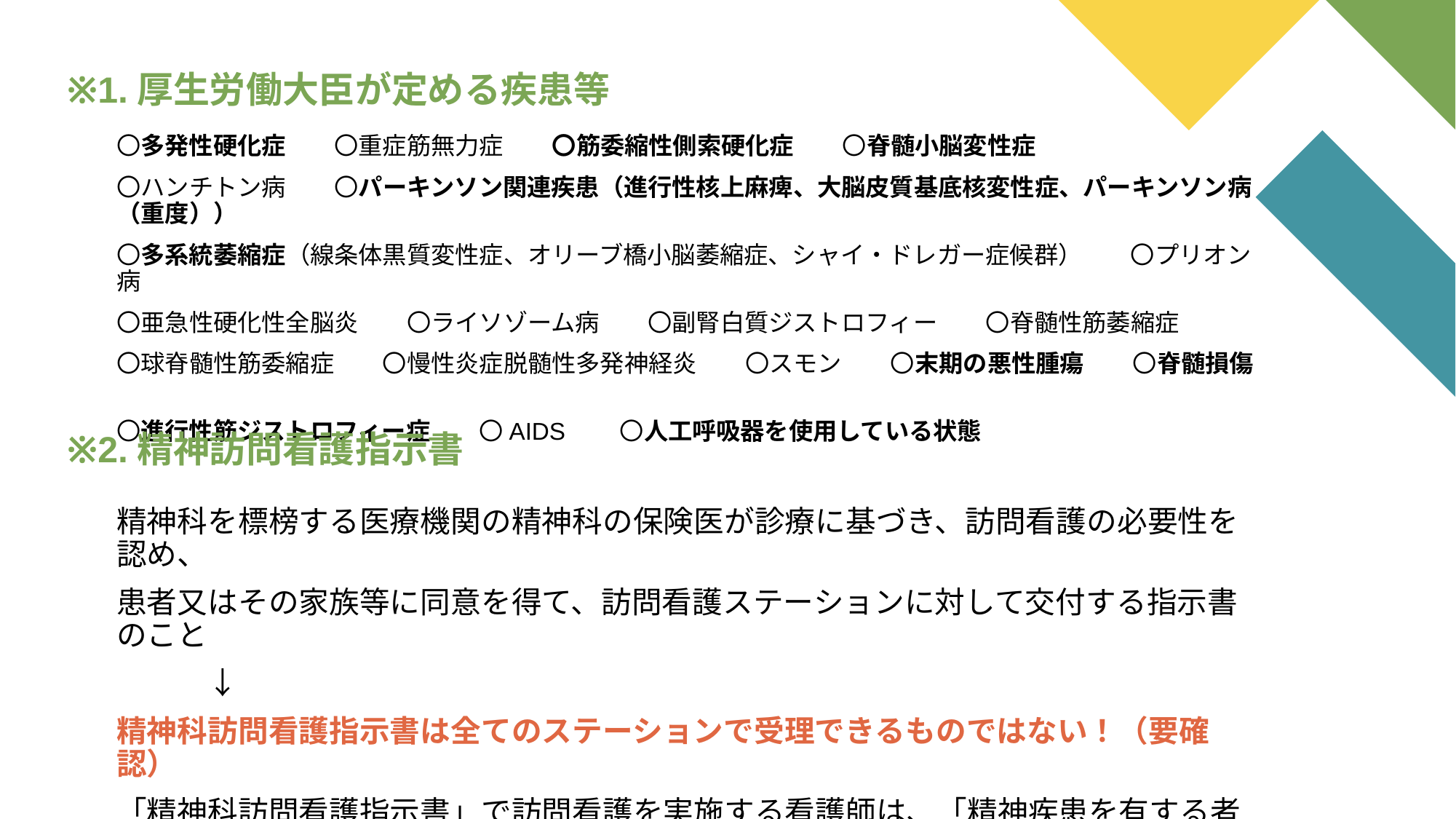

※1.厚生労働大臣が定める疾患等
〇多発性硬化症　　〇重症筋無力症　　〇筋委縮性側索硬化症　　〇脊髄小脳変性症
〇ハンチトン病　　〇パーキンソン関連疾患（進行性核上麻痺、大脳皮質基底核変性症、パーキンソン病（重度））
〇多系統萎縮症（線条体黒質変性症、オリーブ橋小脳萎縮症、シャイ・ドレガー症候群）　　〇プリオン病
〇亜急性硬化性全脳炎　　〇ライソゾーム病　　〇副腎白質ジストロフィー　　〇脊髄性筋萎縮症
〇球脊髄性筋委縮症　　〇慢性炎症脱髄性多発神経炎　　〇スモン　　〇末期の悪性腫瘍　　〇脊髄損傷
〇進行性筋ジストロフィー症　　〇AIDS　　〇人工呼吸器を使用している状態

※2.精神訪問看護指示書
精神科を標榜する医療機関の精神科の保険医が診療に基づき、訪問看護の必要性を認め、
患者又はその家族等に同意を得て、訪問看護ステーションに対して交付する指示書のこと
　　　↓
精神科訪問看護指示書は全てのステーションで受理できるものではない！（要確認）
「精神科訪問看護指示書」で訪問看護を実施する看護師は、「精神疾患を有する者への看護
について相当の経験を有するもの」という条件（詳細規定あり）がある